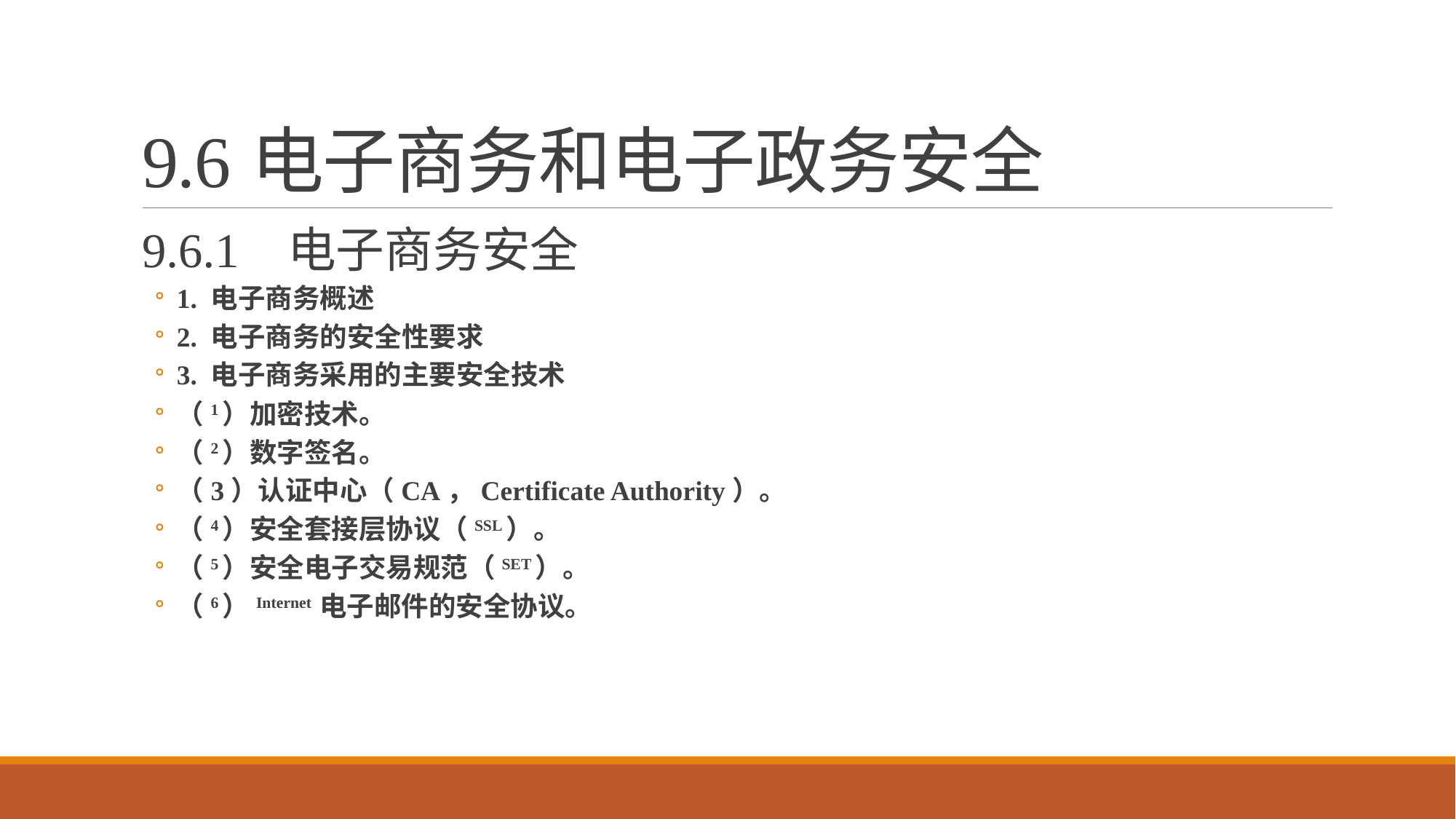

# 9.6	电子商务和电子政务安全
9.6.1   电子商务安全
1. 电子商务概述
2. 电子商务的安全性要求
3. 电子商务采用的主要安全技术
（1）加密技术。
（2）数字签名。
（3）认证中心（CA，Certificate Authority）。
（4）安全套接层协议（SSL）。
（5）安全电子交易规范（SET）。
（6）Internet 电子邮件的安全协议。